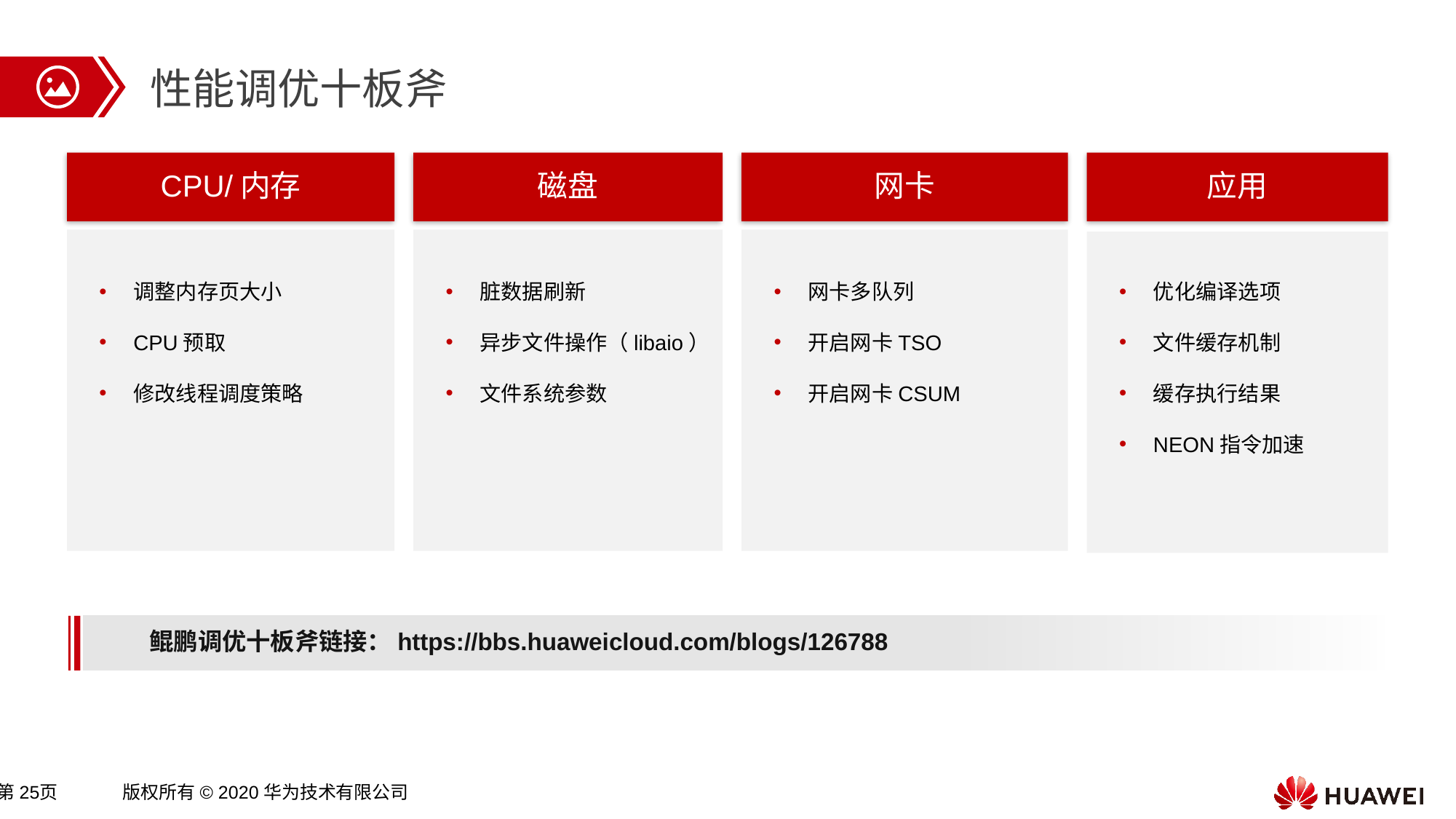

性能调优十板斧

CPU/内存
磁盘
网卡
应用

调整内存页大小
CPU预取
修改线程调度策略

脏数据刷新
异步文件操作（libaio）
文件系统参数

网卡多队列
开启网卡TSO
开启网卡CSUM

优化编译选项
文件缓存机制
缓存执行结果
NEON指令加速

鲲鹏调优十板斧链接：https://bbs.huaweicloud.com/blogs/126788